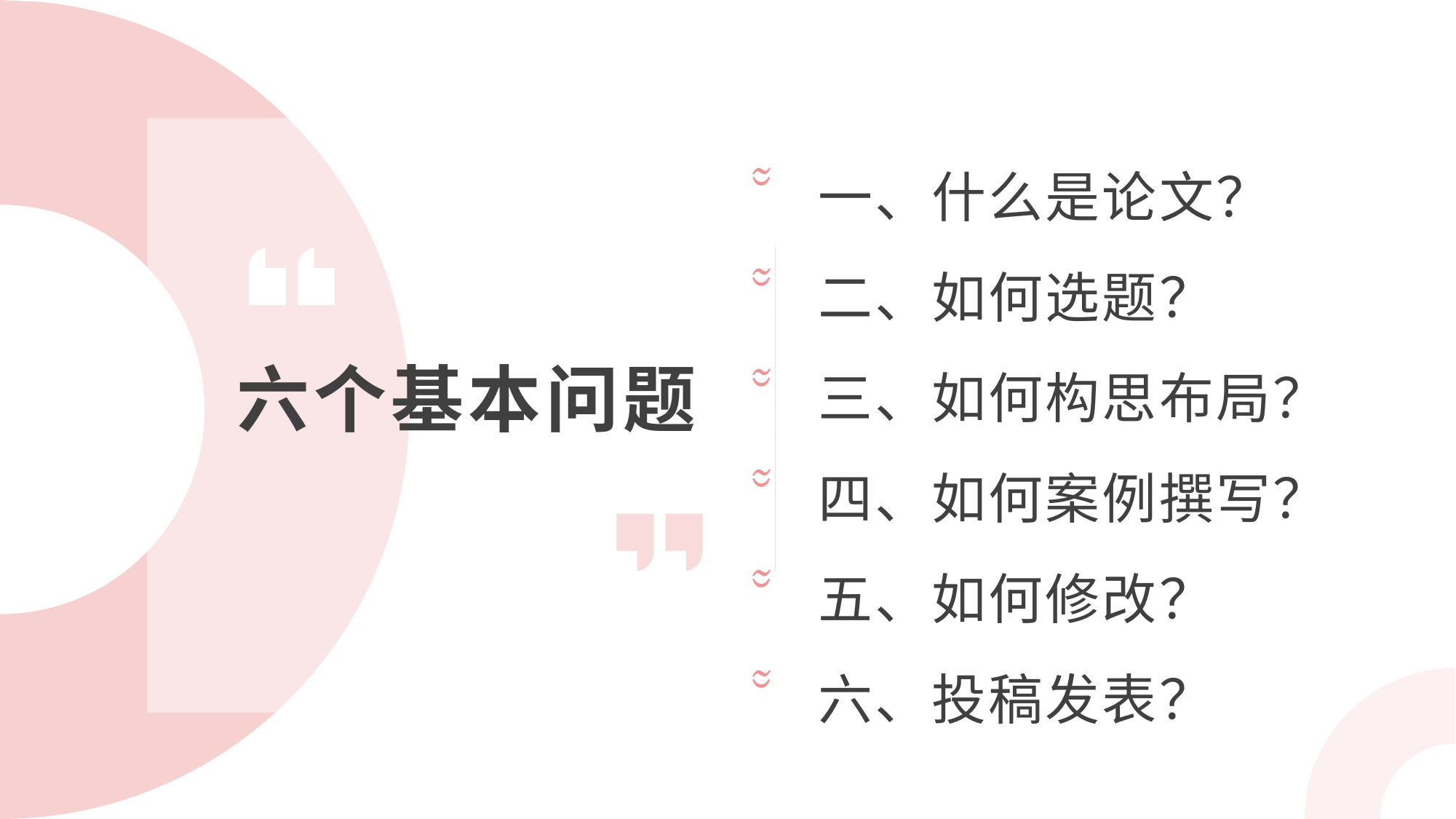

一、什么是论文？
二、如何选题？
三、如何构思布局？
四、如何案例撰写？
五、如何修改？
六、投稿发表？

六个基本问题